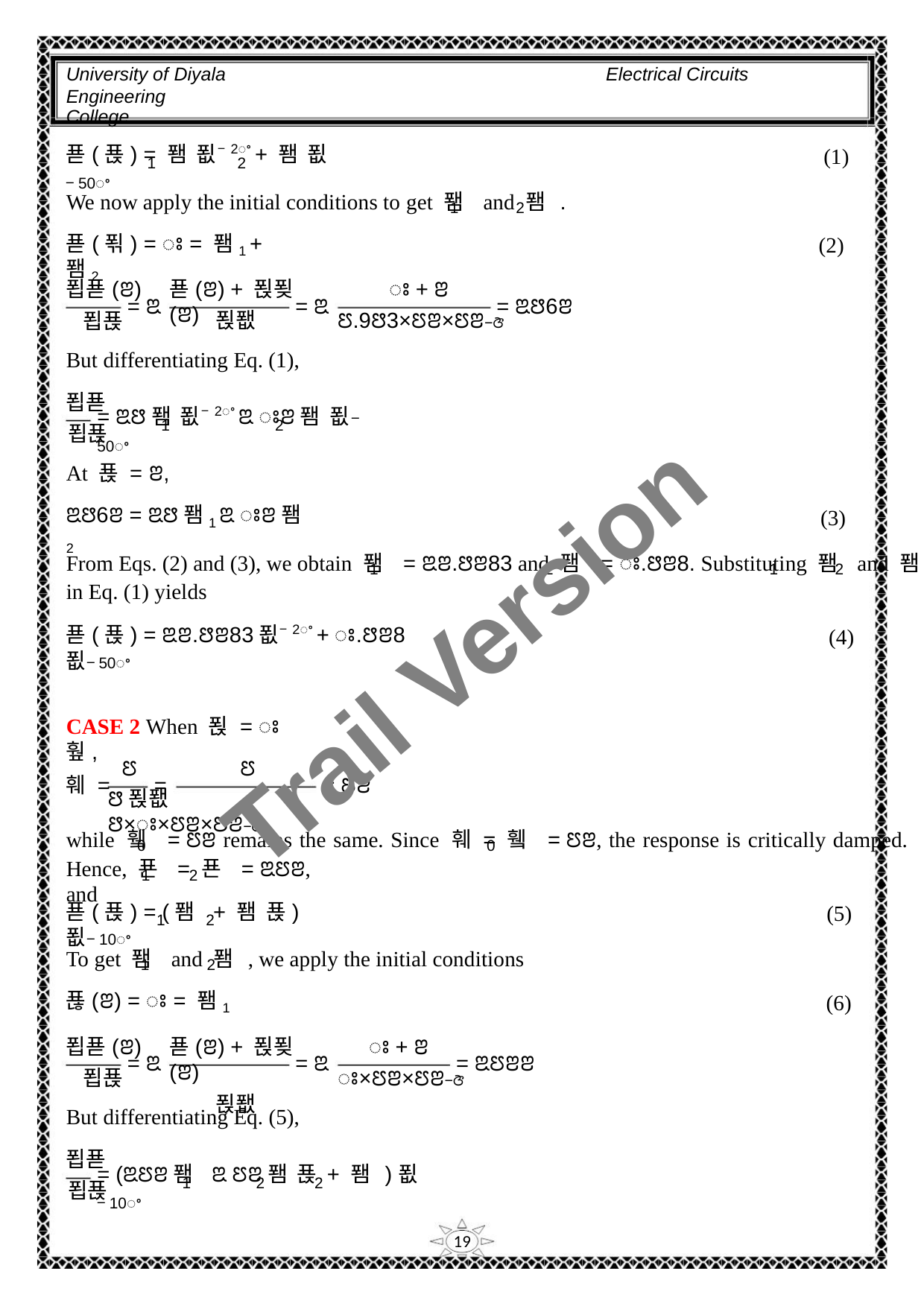

University of Diyala
Engineering College
Electrical Circuits
푣(푡) = 퐴 푒−2ꢀ + 퐴 푒−50ꢀ
(1)
(2)
1
2
We now apply the initial conditions to get 퐴 and 퐴 .
1
2
푣(푂) = ꢁ = 퐴1 + 퐴2
푑푣(ꢂ)
푑푡
푣(ꢂ) + 푅푖(ꢂ)
ꢁ + ꢂ
ꢄ.9ꢅ3×ꢄꢂ×ꢄꢂ−ꢆ
= ꢃ
= ꢃ
= ꢃꢅ6ꢂ
푅퐶
But differentiating Eq. (1),
푑푣
= ꢃꢅ퐴 푒−2ꢀ ꢃ ꢁꢂ퐴 푒−50ꢀ
1
2
푑푡
At 푡 = ꢂ,
ꢃꢅ6ꢂ = ꢃꢅ퐴1 ꢃ ꢁꢂ퐴2
(3)
From Eqs. (2) and (3), we obtain 퐴 = ꢃꢂ.ꢅꢂ83 and 퐴 = ꢁ.ꢅꢂ8. Substituting 퐴 and 퐴
1
2
1
2
in Eq. (1) yields
Trail Version
Trail Version
Trail Version
Trail Version
Trail Version
Trail Version
Trail Version
Trail Version
Trail Version
Trail Version
Trail Version
Trail Version
Trail Version
푣(푡) = ꢃꢂ.ꢅꢂ83푒−2ꢀ + ꢁ.ꢅꢂ8푒−50ꢀ
(4)
CASE 2 When 푅 = ꢁ훺,
ꢄ
ꢄ
훼 =
=
= ꢄꢂ
ꢅ푅퐶 ꢅ×ꢁ×ꢄꢂ×ꢄꢂ−ꢆ
while 휔 = ꢄꢂ remains the same. Since 훼 = 휔 = ꢄꢂ, the response is critically damped.
0
0
Hence, 푠 = 푠 = ꢃꢄꢂ, and
1
2
푣(푡) = (퐴 + 퐴 푡)푒−10ꢀ
(5)
(6)
1
2
To get 퐴 and 퐴 , we apply the initial conditions
1
2
푢(ꢂ) = ꢁ = 퐴1
푑푣(ꢂ)
푑푡
푣(ꢂ) + 푅푖(ꢂ)
푅퐶
ꢁ + ꢂ
ꢁ×ꢄꢂ×ꢄꢂ−ꢆ
= ꢃ
= ꢃ
= ꢃꢄꢂꢂ
But differentiating Eq. (5),
푑푣
= (ꢃꢄꢂ퐴 ꢃ ꢄꢂ퐴 푡 + 퐴 )푒−10ꢀ
1
2
2
푑푡
19